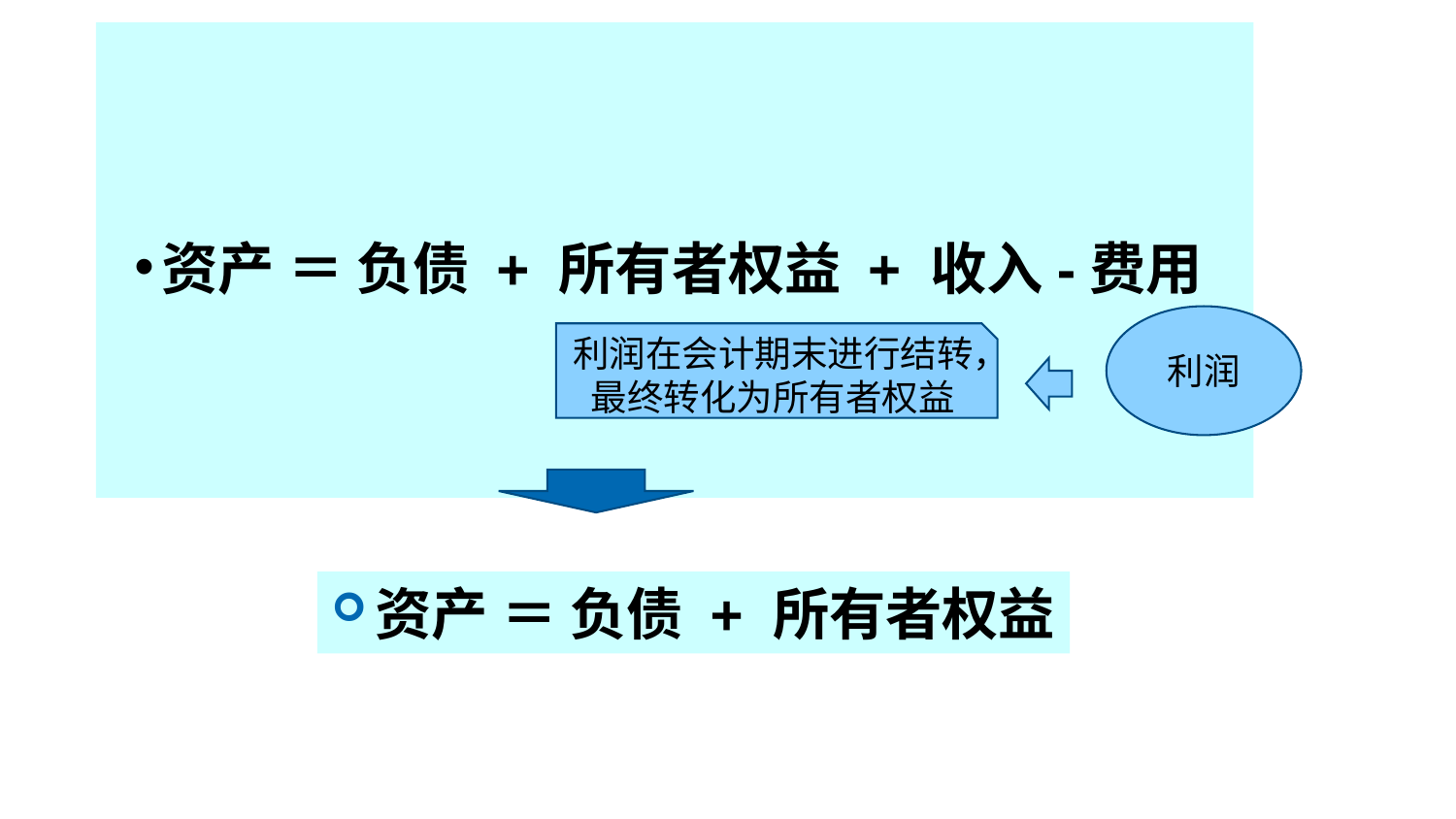

资产 ＝ 负债 + 所有者权益 + 收入-费用
利润
利润在会计期末进行结转，最终转化为所有者权益

资产 ＝ 负债 + 所有者权益